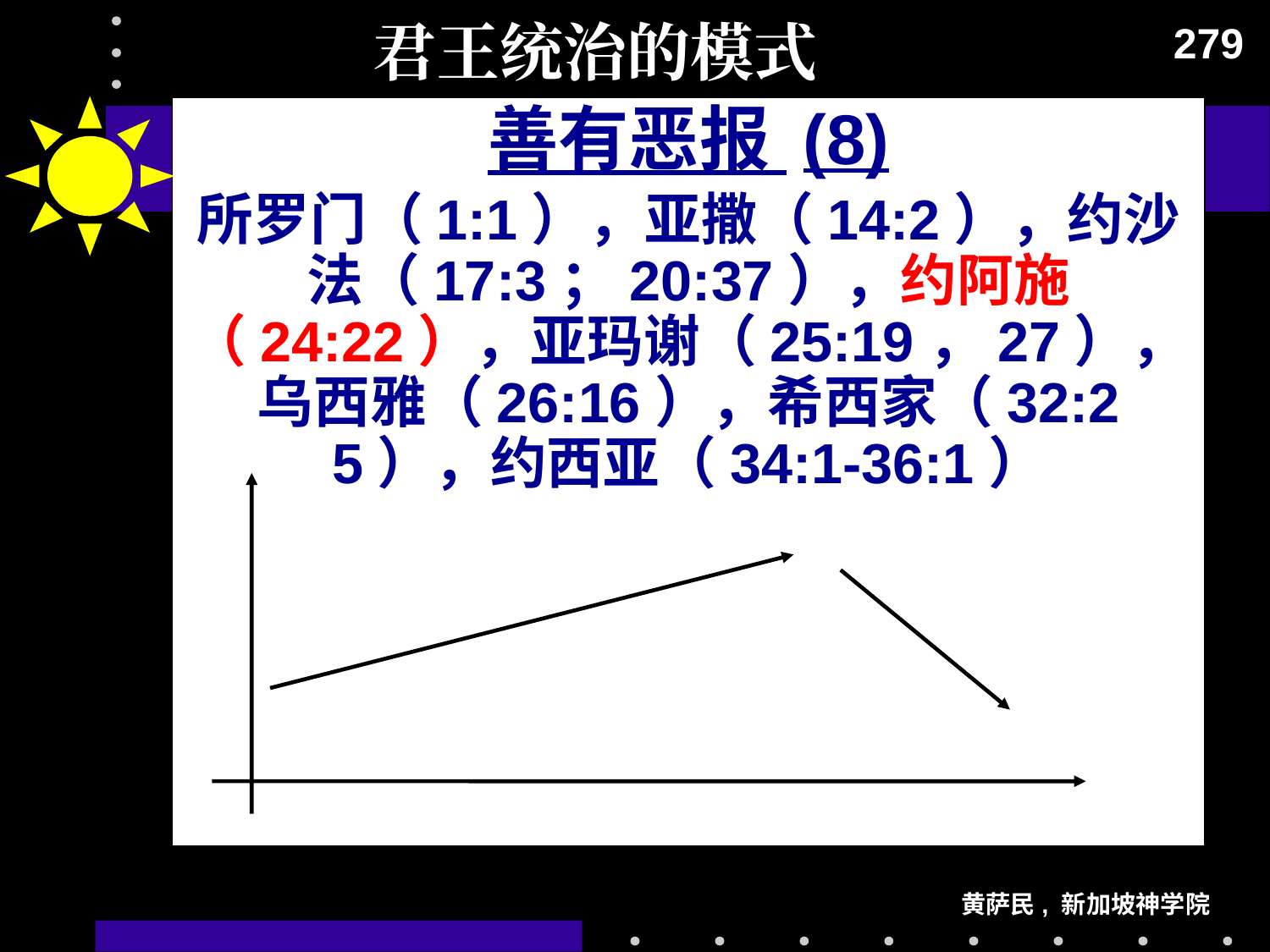

# 君王统治的模式
279

善有恶报 (8)
所罗门（1:1），亚撒（14:2），约沙法（17:3；20:37），约阿施（24:22），亚玛谢（25:19，27），乌西雅（26:16），希西家（32:25），约西亚（34:1-36:1）

黄萨民, 新加坡神学院